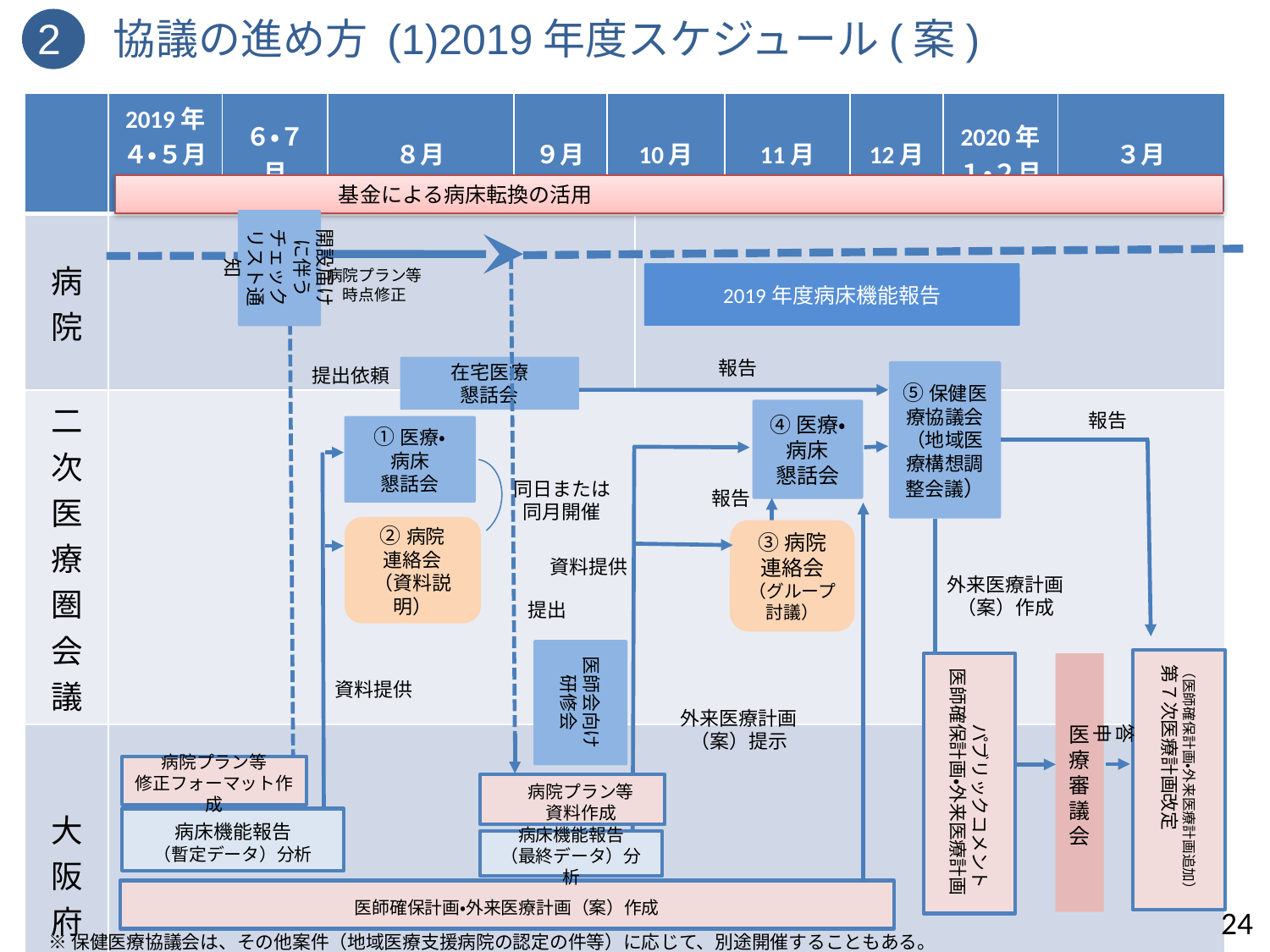

2　協議の進め方 (1)2019年度スケジュール(案)

|  | 2019年 ４・５月 | ６・７月 | ８月 | ９月 | 10月 |  | 11月 | 12月 | 2020年 １・２月 | ３月 |
| --- | --- | --- | --- | --- | --- | --- | --- | --- | --- | --- |
| 病院 |  |  |  |  |  |  |  |  |  |  |
| 二次医療圏会議 |  |  |  |  |  |  |  |  |  |  |
| 大阪府 |  |  |  |  |  |  |  |  |  |  |
　　　　　　　　　　基金による病床転換の活用
開設届けに伴うチェックリスト通知
病院プラン等
時点修正
2019年度病床機能報告
報告
在宅医療
懇話会
提出依頼
⑤保健医療協議会
（地域医療構想調整会議）
④医療・病床
懇話会
報告
①医療・
病床
懇話会

同日または同月開催
報告

②病院
連絡会
（資料説明）

③病院連絡会
（グループ討議）
資料提供
外来医療計画（案）作成
提出
医師会向け
研修会
（医師確保計画・外来医療計画追加）
第７次医療計画改定
医療審議会
　　　パブリックコメント
医師確保計画・外来医療計画
資料提供
答申
外来医療計画
（案）提示
答申

病院プラン等
修正フォーマット作成

　病院プラン等
　資料作成

病床機能報告
（暫定データ）分析
病床機能報告
（最終データ）分析

医師確保計画・外来医療計画（案）作成

24
※保健医療協議会は、その他案件（地域医療支援病院の認定の件等）に応じて、別途開催することもある。